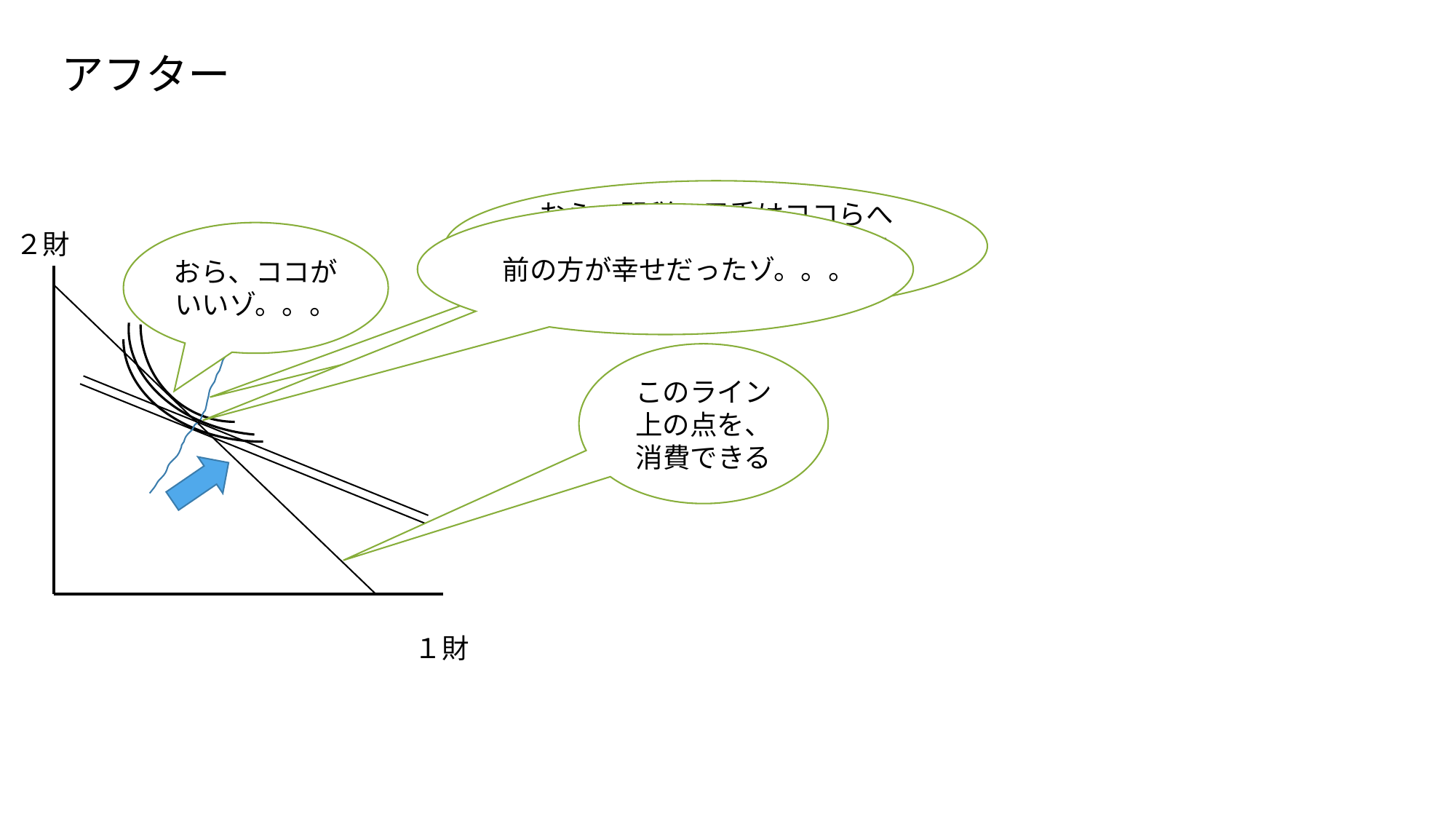

アフター
おら、関税の元手はココらへん（この所得拡張経上のどこか）がいいゾ。。。
前の方が幸せだったゾ。。。
２財
おら、ココがいいゾ。。。

このライン上の点を、消費できる

１財